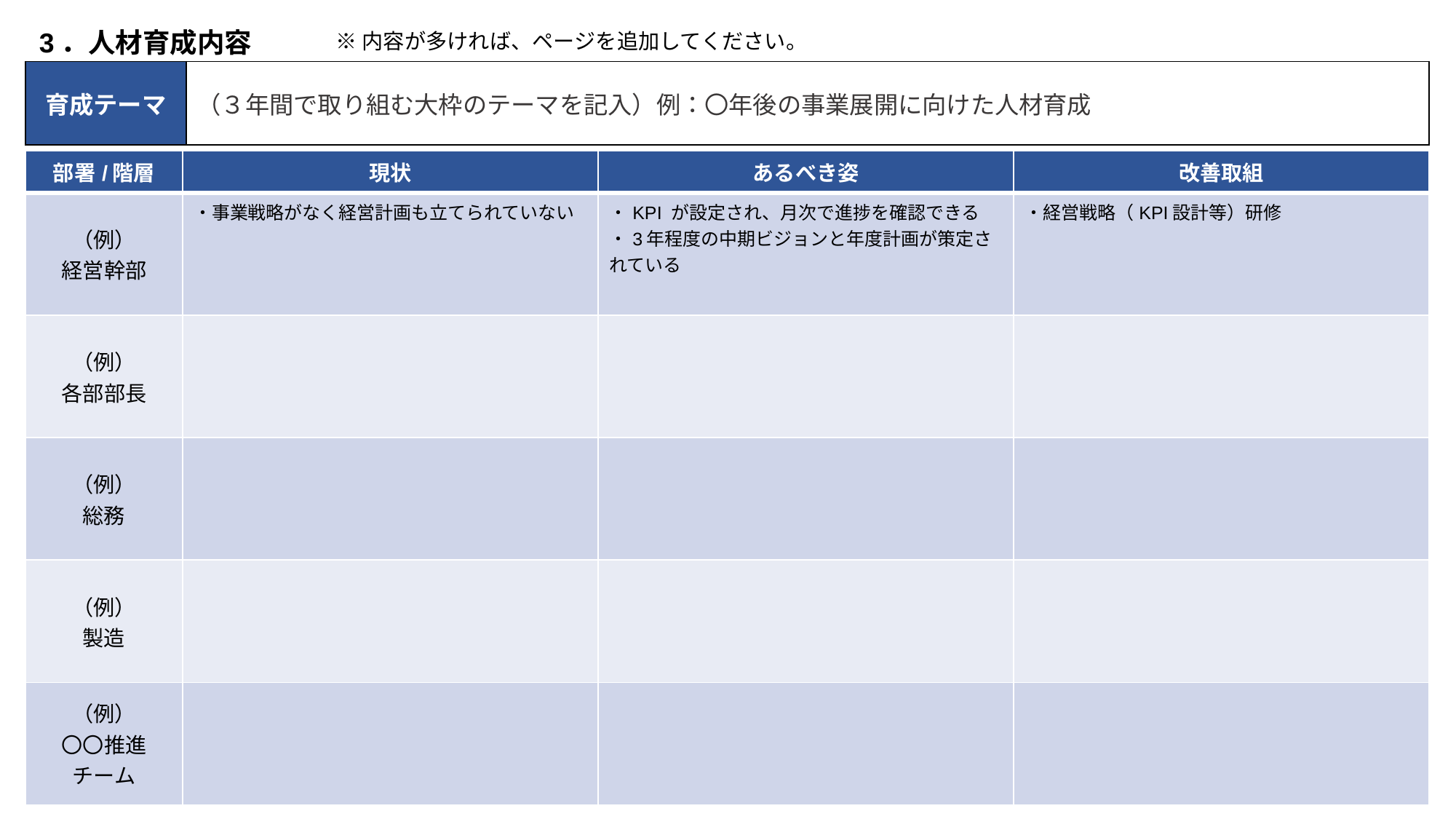

3．人材育成内容
※内容が多ければ、ページを追加してください。
| 育成テーマ | （３年間で取り組む大枠のテーマを記入）例：〇年後の事業展開に向けた人材育成 |
| --- | --- |
| 部署/階層 | 現状 | あるべき姿 | 改善取組 |
| --- | --- | --- | --- |
| （例） 経営幹部 | ・事業戦略がなく経営計画も立てられていない | ・KPI が設定され、月次で進捗を確認できる ・3年程度の中期ビジョンと年度計画が策定されている | ・経営戦略（KPI設計等）研修 |
| （例） 各部部長 |  |  |  |
| （例） 総務 |  |  |  |
| （例） 製造 |  |  |  |
| （例） 〇〇推進 チーム |  |  |  |